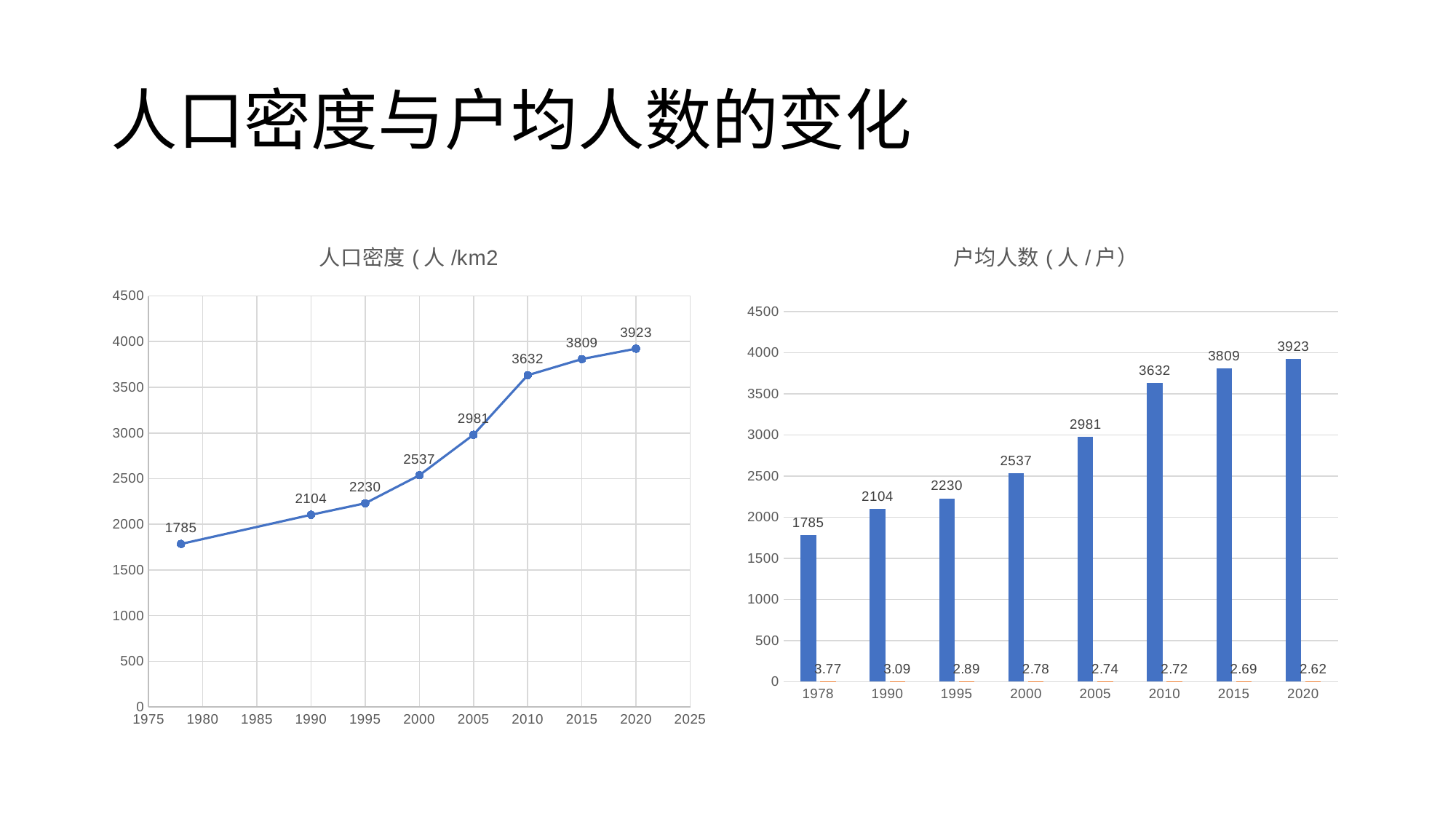

# 人口密度与户均人数的变化

### Chart: 人口密度(人/km2

| Category | 人口密度 |
|---|---|

### Chart: 户均人数(人/户）

| Category | 人口密度 | 户均人数 |
|---|---|---|
| 1978 | 1785.0 | 3.77 |
| 1990 | 2104.0 | 3.09 |
| 1995 | 2230.0 | 2.89 |
| 2000 | 2537.0 | 2.78 |
| 2005 | 2981.0 | 2.74 |
| 2010 | 3632.0 | 2.72 |
| 2015 | 3809.0 | 2.69 |
| 2020 | 3923.0 | 2.62 |